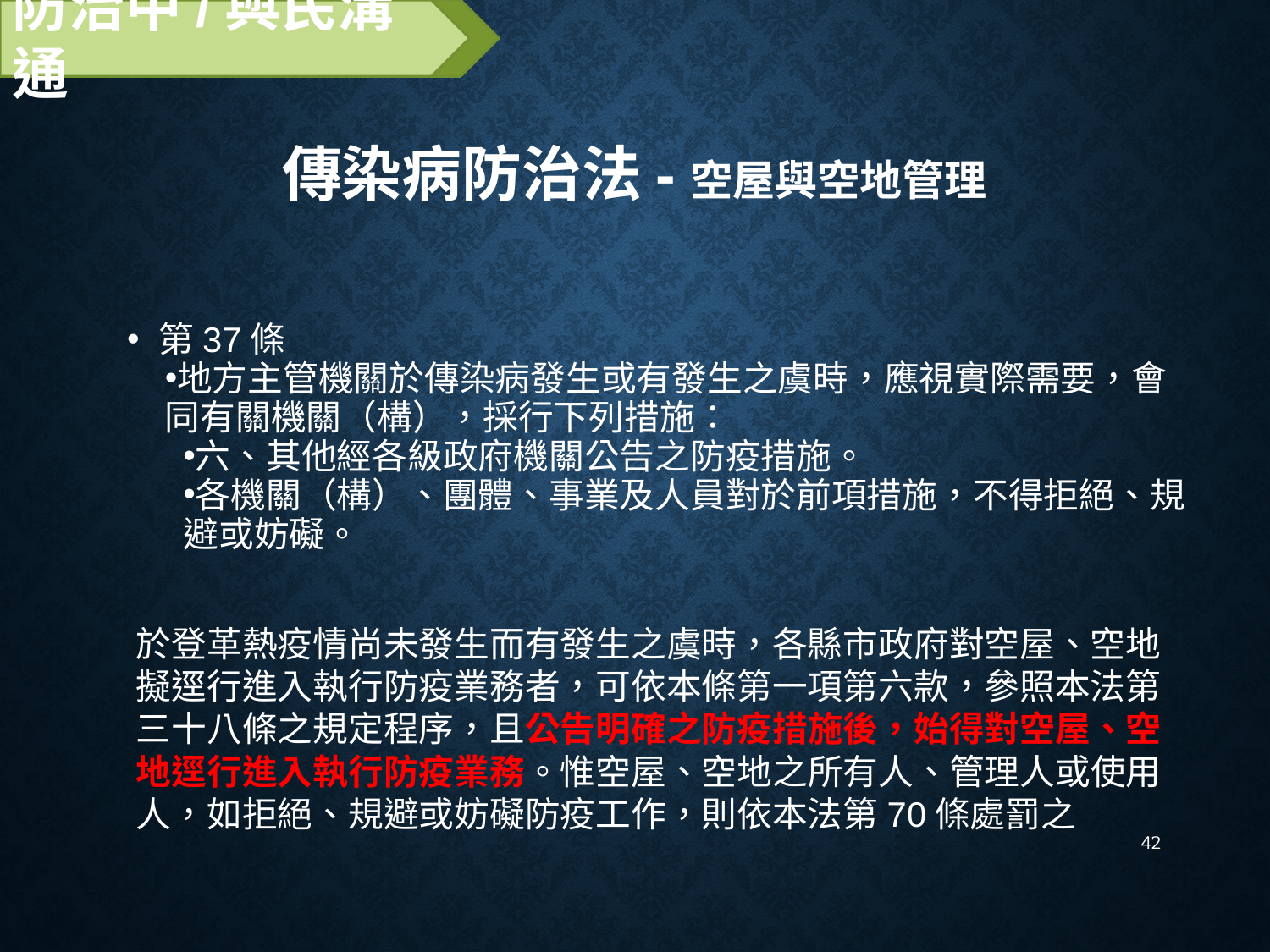

防治中/與民溝通
# 傳染病防治法-空屋與空地管理
第37條
地方主管機關於傳染病發生或有發生之虞時，應視實際需要，會同有關機關（構），採行下列措施：
六、其他經各級政府機關公告之防疫措施。
各機關（構）、團體、事業及人員對於前項措施，不得拒絕、規避或妨礙。

於登革熱疫情尚未發生而有發生之虞時，各縣市政府對空屋、空地擬逕行進入執行防疫業務者，可依本條第一項第六款，參照本法第三十八條之規定程序，且公告明確之防疫措施後，始得對空屋、空地逕行進入執行防疫業務。惟空屋、空地之所有人、管理人或使用人，如拒絕、規避或妨礙防疫工作，則依本法第70條處罰之
42